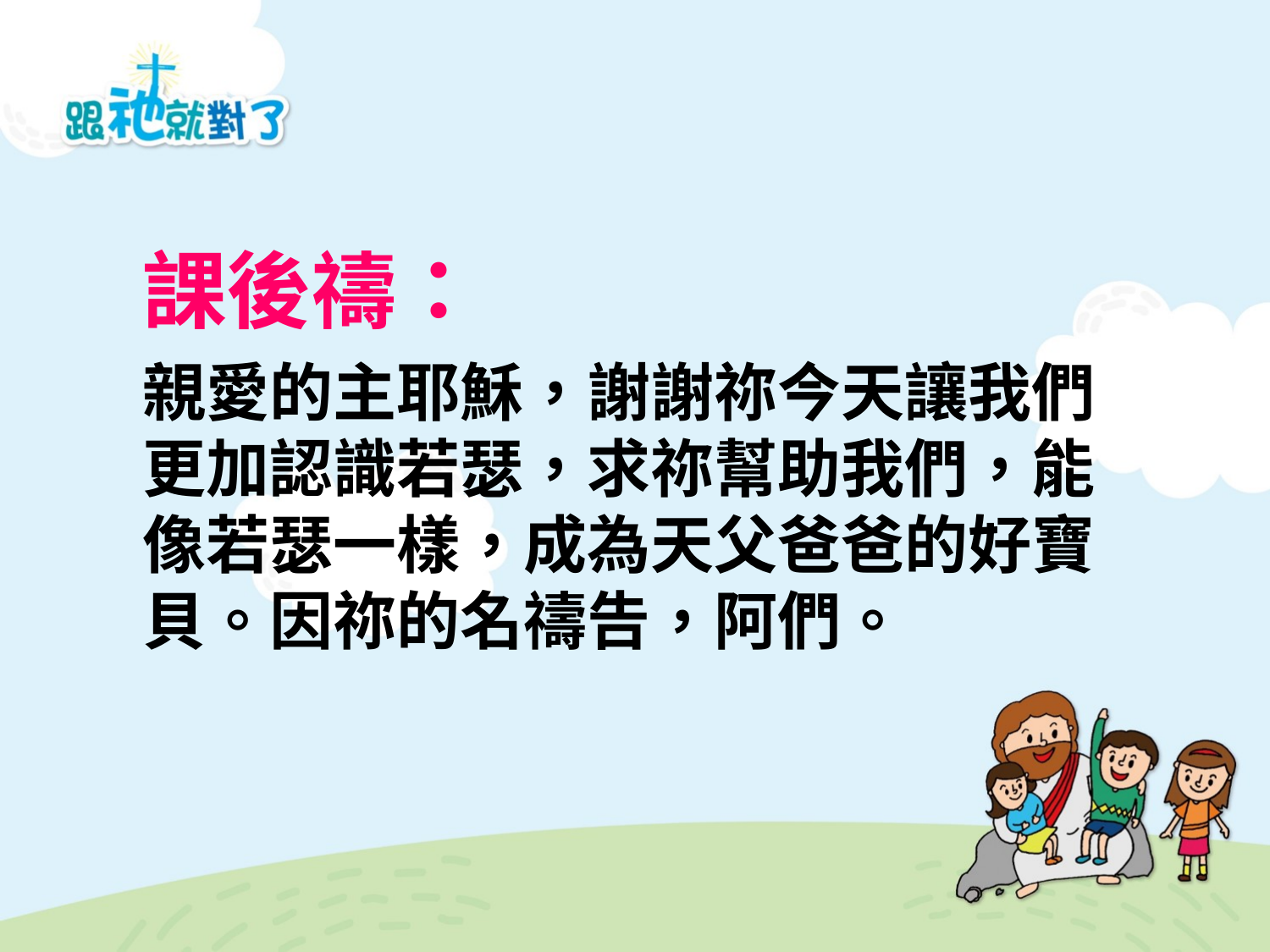

課後禱：
親愛的主耶穌，謝謝祢今天讓我們更加認識若瑟，求祢幫助我們，能像若瑟一樣，成為天父爸爸的好寶貝。因祢的名禱告，阿們。